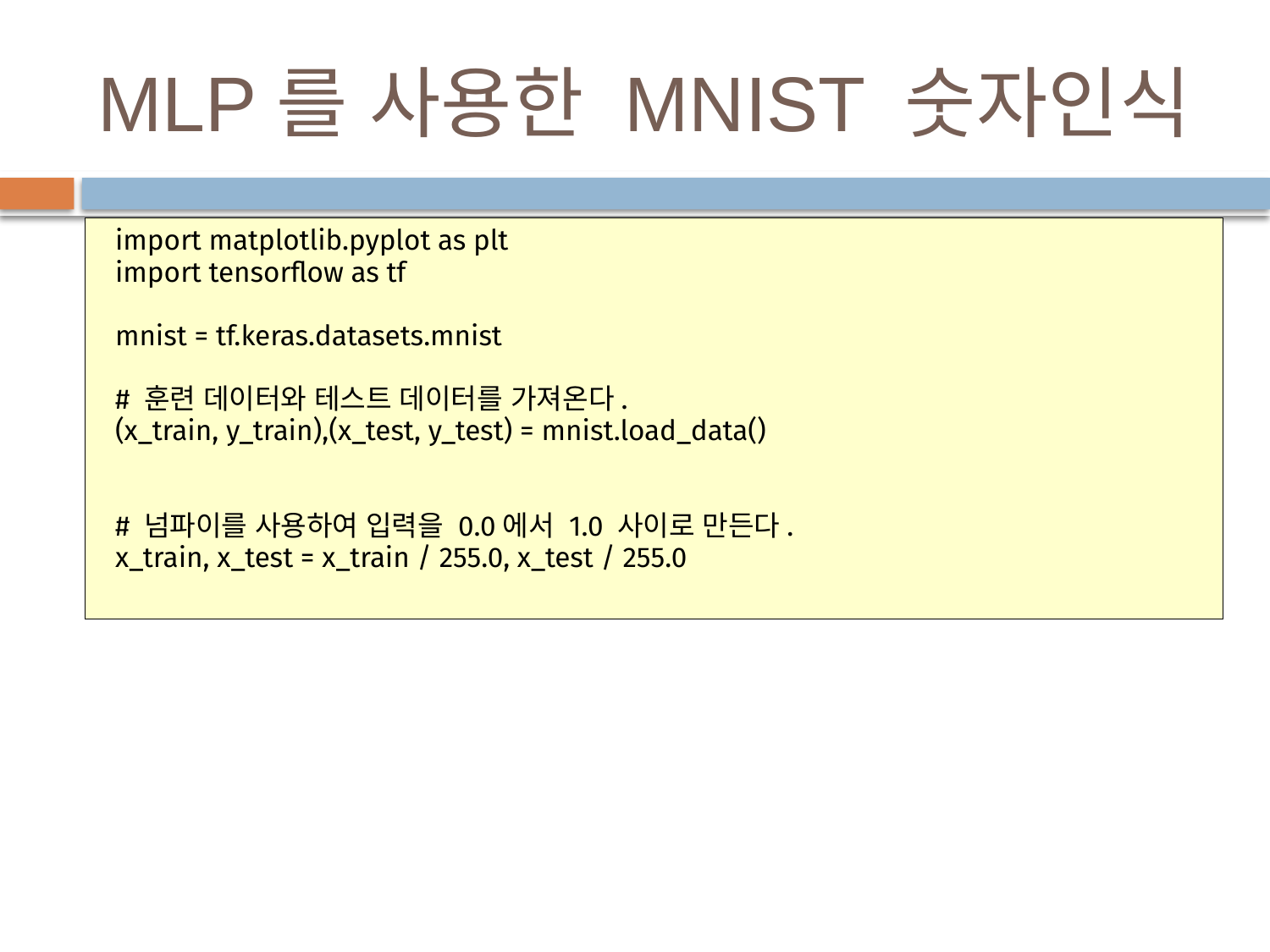

# MLP를 사용한 MNIST 숫자인식
import matplotlib.pyplot as plt
import tensorflow as tf

mnist = tf.keras.datasets.mnist

# 훈련 데이터와 테스트 데이터를 가져온다.
(x_train, y_train),(x_test, y_test) = mnist.load_data()

# 넘파이를 사용하여 입력을 0.0에서 1.0 사이로 만든다.
x_train, x_test = x_train / 255.0, x_test / 255.0